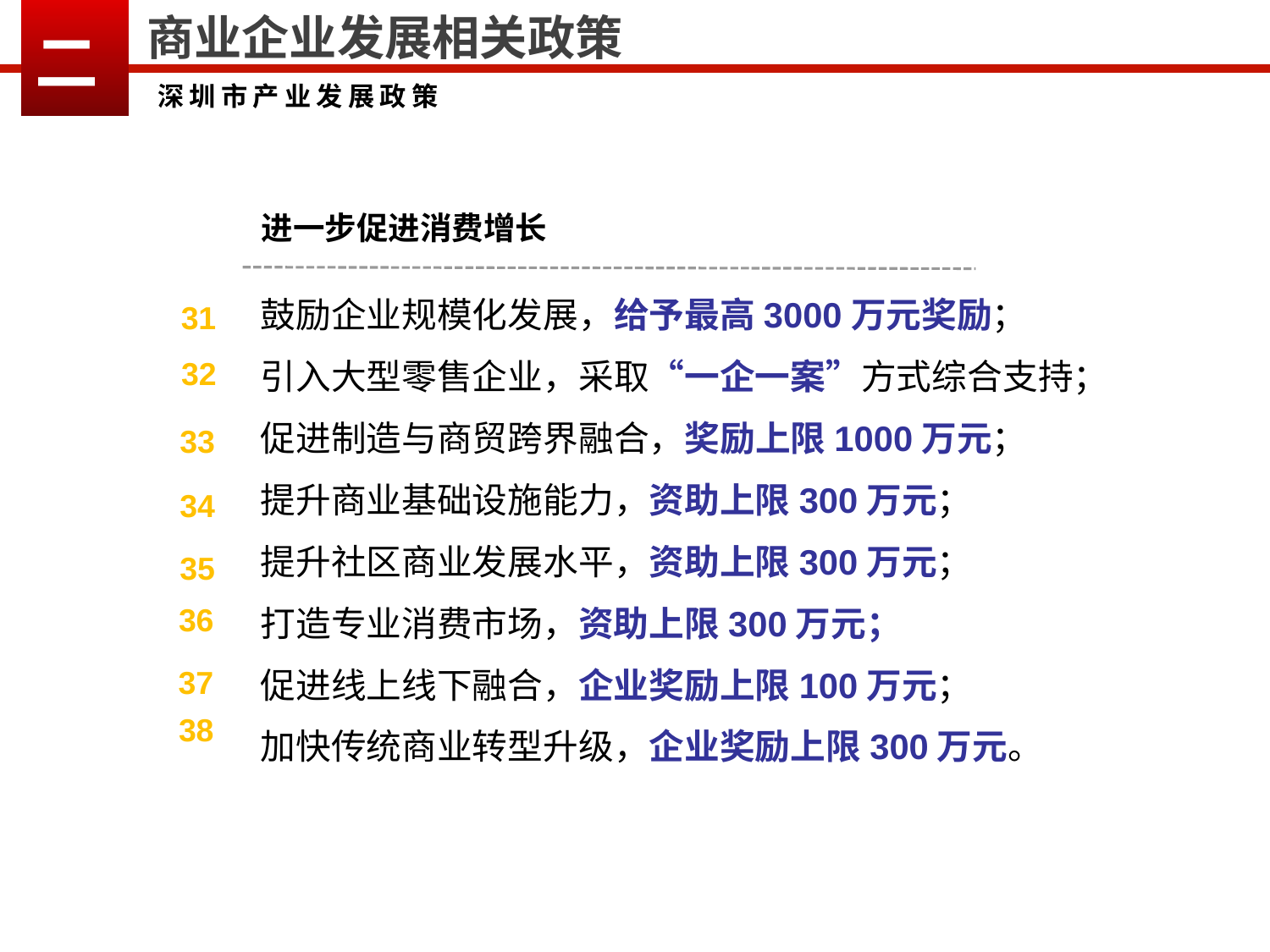

二
商业企业发展相关政策

深圳市产业发展政策
进一步促进消费增长
鼓励企业规模化发展，给予最高3000万元奖励；
引入大型零售企业，采取“一企一案”方式综合支持；
促进制造与商贸跨界融合，奖励上限1000万元；
提升商业基础设施能力，资助上限300万元；
提升社区商业发展水平，资助上限300万元；
打造专业消费市场，资助上限300万元；
促进线上线下融合，企业奖励上限100万元；
加快传统商业转型升级，企业奖励上限300万元。
31
32
33
34
35
36
37
38